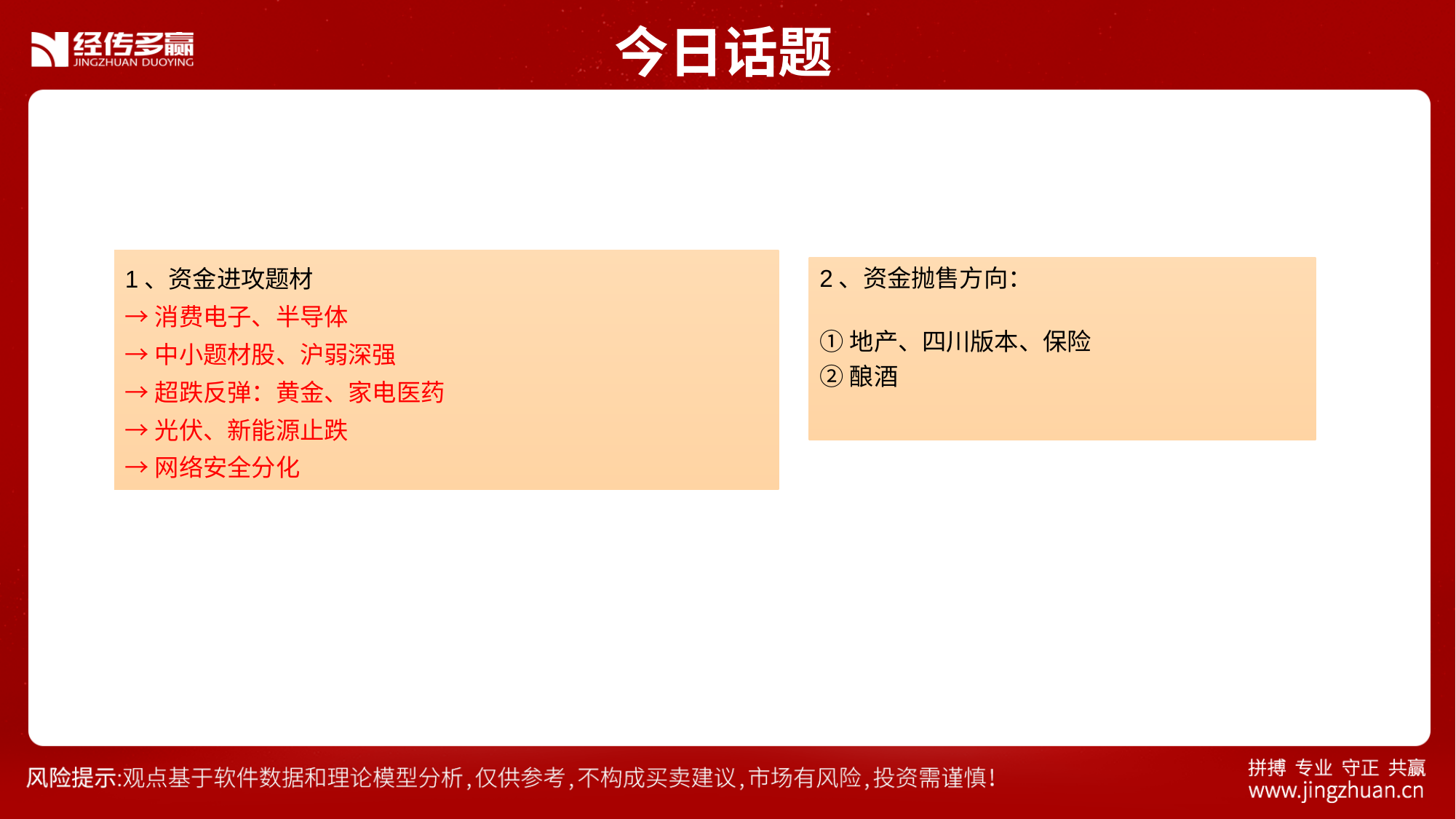

今日话题
1、资金进攻题材
→消费电子、半导体
→中小题材股、沪弱深强
→超跌反弹：黄金、家电医药
→光伏、新能源止跌
→网络安全分化

2、资金抛售方向：

①地产、四川版本、保险
②酿酒